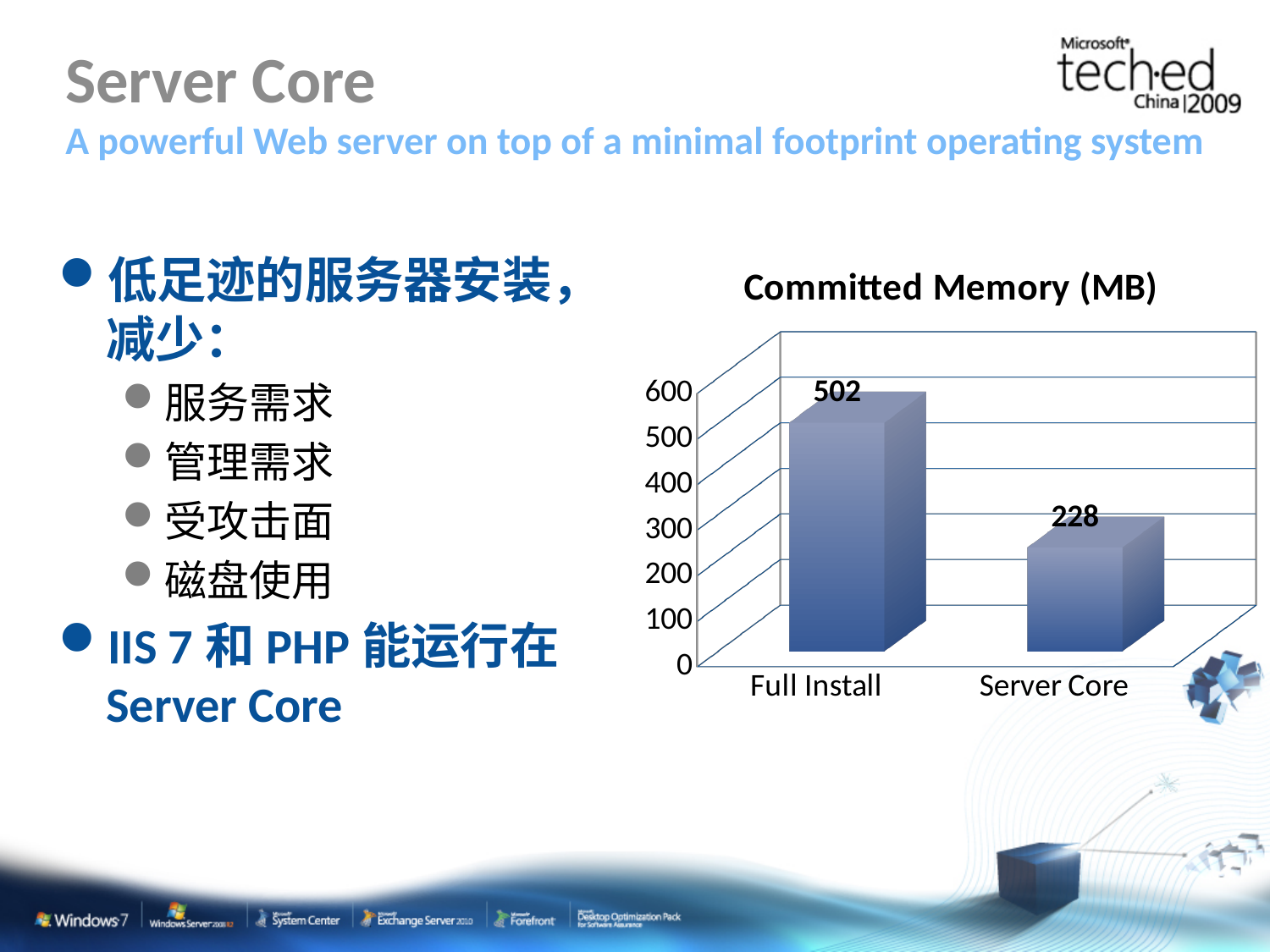

# Server Core A powerful Web server on top of a minimal footprint operating system
低足迹的服务器安装，减少：
服务需求
管理需求
受攻击面
磁盘使用
IIS 7和PHP能运行在 Server Core

[unsupported chart]